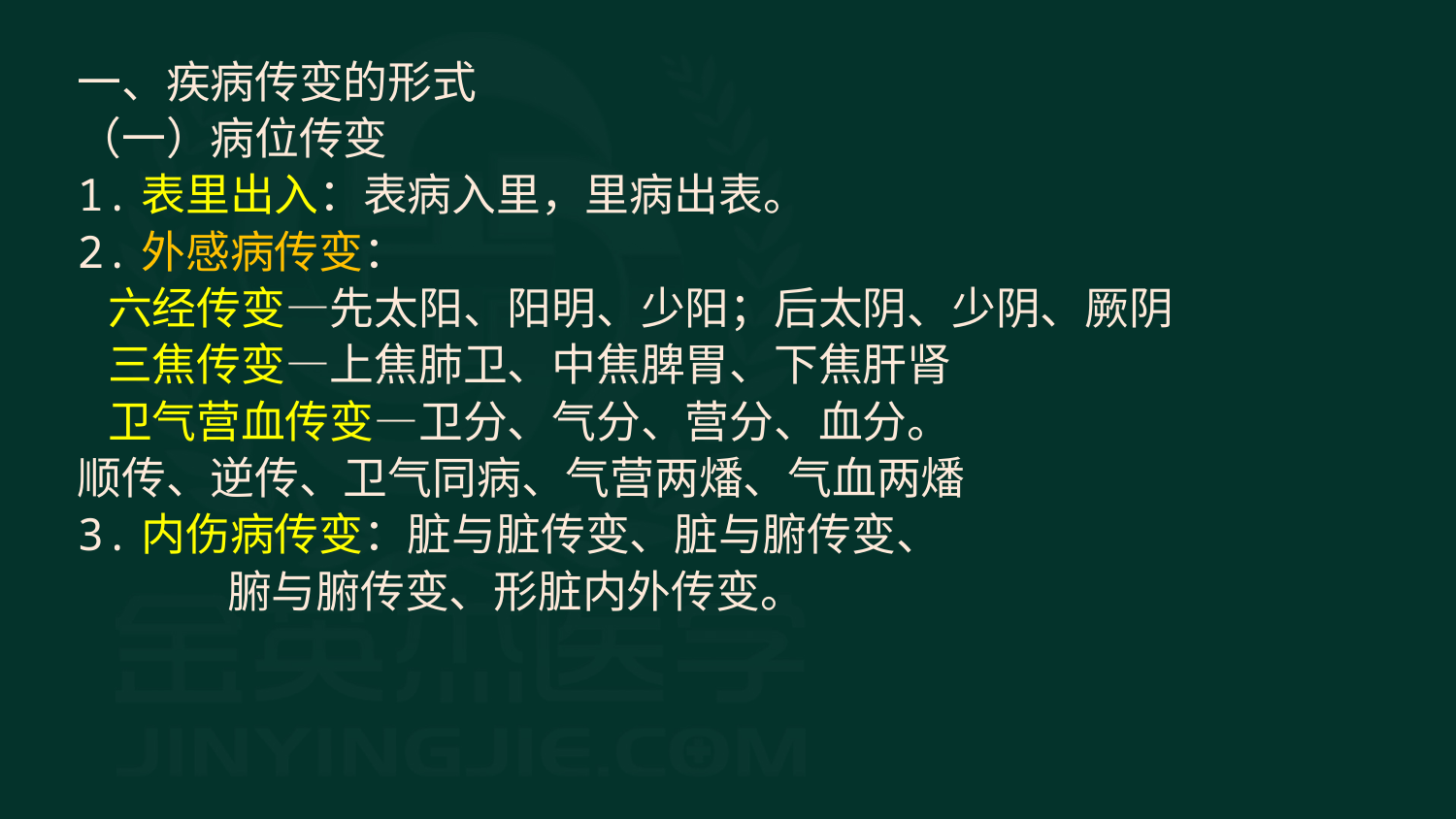

一、疾病传变的形式
（一）病位传变
1.表里出入：表病入里，里病出表。
2.外感病传变：
  六经传变—先太阳、阳明、少阳；后太阴、少阴、厥阴
  三焦传变—上焦肺卫、中焦脾胃、下焦肝肾
  卫气营血传变—卫分、气分、营分、血分。
顺传、逆传、卫气同病、气营两燔、气血两燔
3.内伤病传变：脏与脏传变、脏与腑传变、
              腑与腑传变、形脏内外传变。